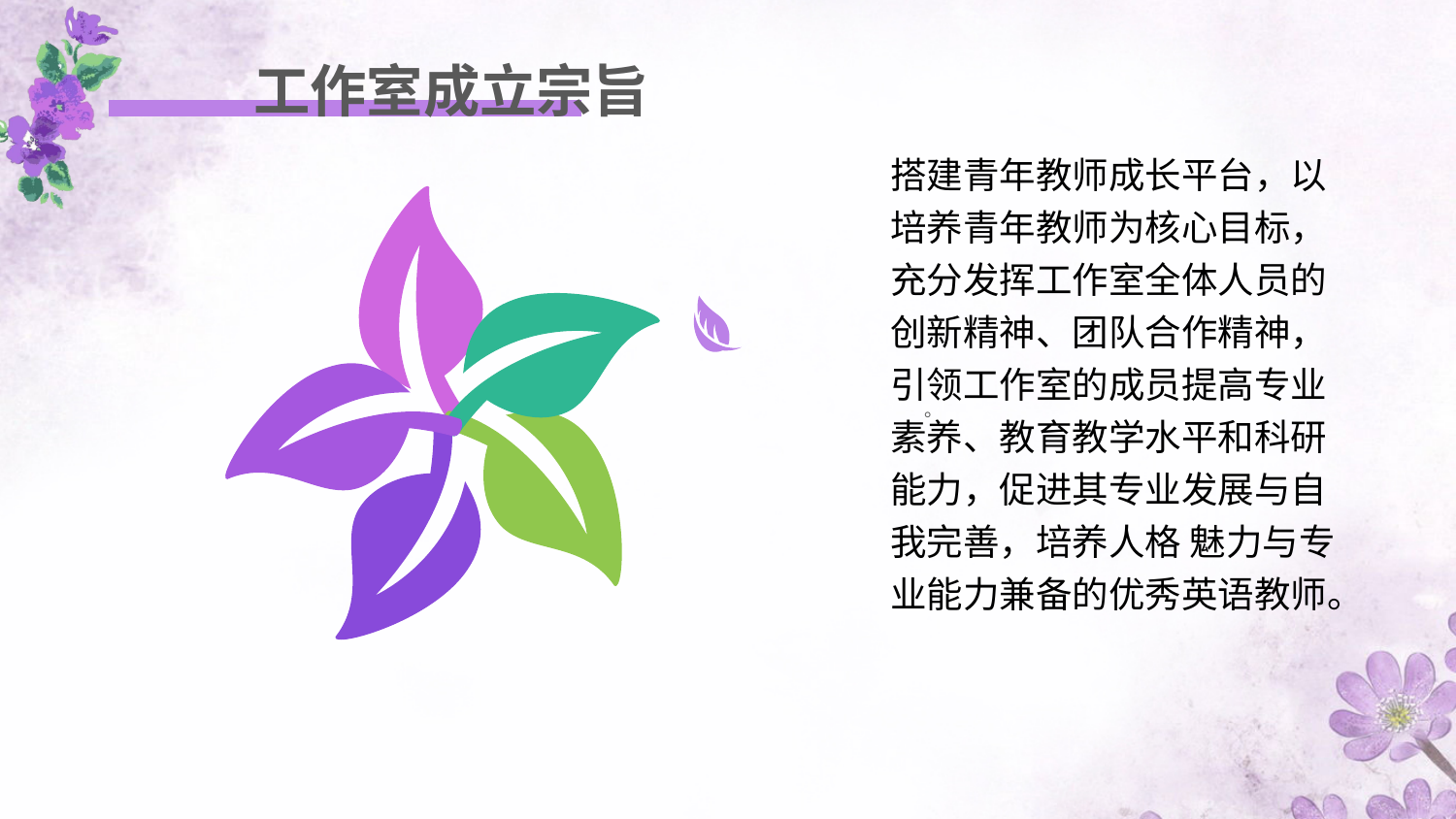

工作室成立宗旨
搭建青年教师成长平台，以培养青年教师为核心目标，充分发挥工作室全体人员的创新精神、团队合作精神，引领工作室的成员提高专业素养、教育教学水平和科研能力，促进其专业发展与自我完善，培养人格 魅力与专业能力兼备的优秀英语教师。

。